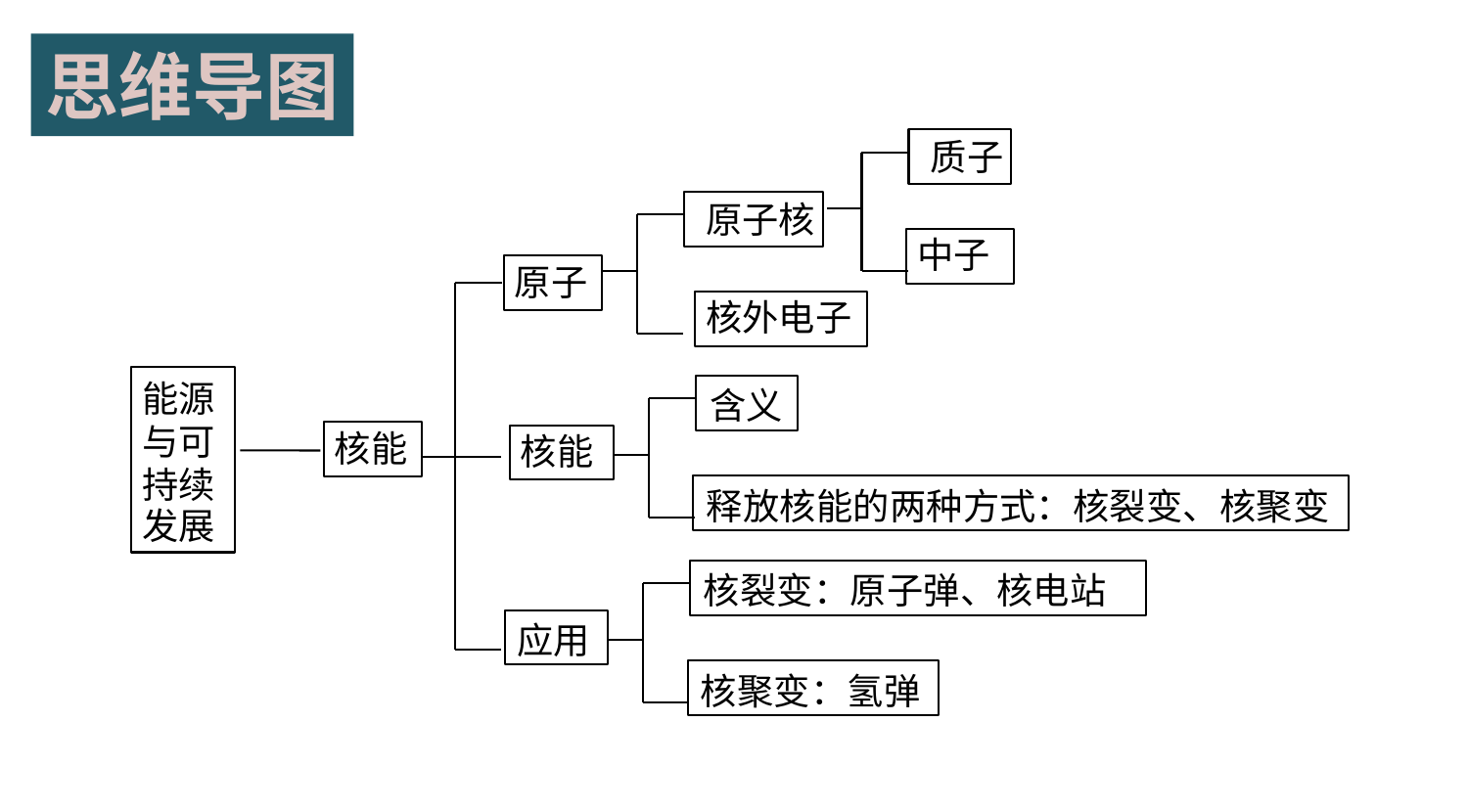

思维导图

		质子

	原子核

中子

原子

核外电子

能源
与可
持续
发展
	含义

释放核能的两种方式：核裂变、核聚变

核能
核能

		核裂变：原子弹、核电站
应用
	核聚变：氢弹